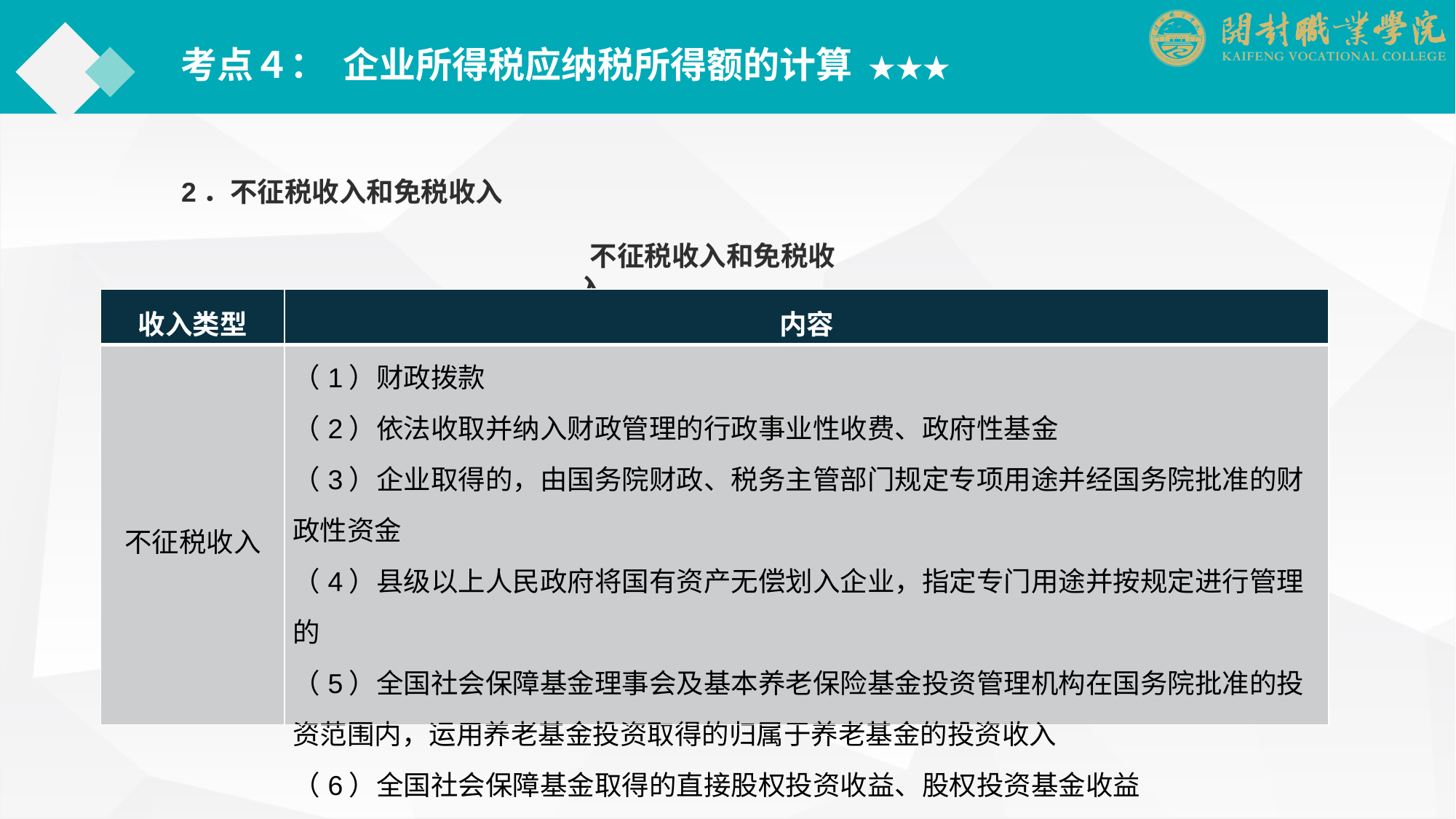

考点４：  企业所得税应纳税所得额的计算  ★★★
2．不征税收入和免税收入
 不征税收入和免税收入
| 收入类型 | 内容 |
| --- | --- |
| 不征税收入 | （1）财政拨款 （2）依法收取并纳入财政管理的行政事业性收费、政府性基金 （3）企业取得的，由国务院财政、税务主管部门规定专项用途并经国务院批准的财政性资金 （4）县级以上人民政府将国有资产无偿划入企业，指定专门用途并按规定进行管理的 （5）全国社会保障基金理事会及基本养老保险基金投资管理机构在国务院批准的投资范围内，运用养老基金投资取得的归属于养老基金的投资收入 （6）全国社会保障基金取得的直接股权投资收益、股权投资基金收益 |